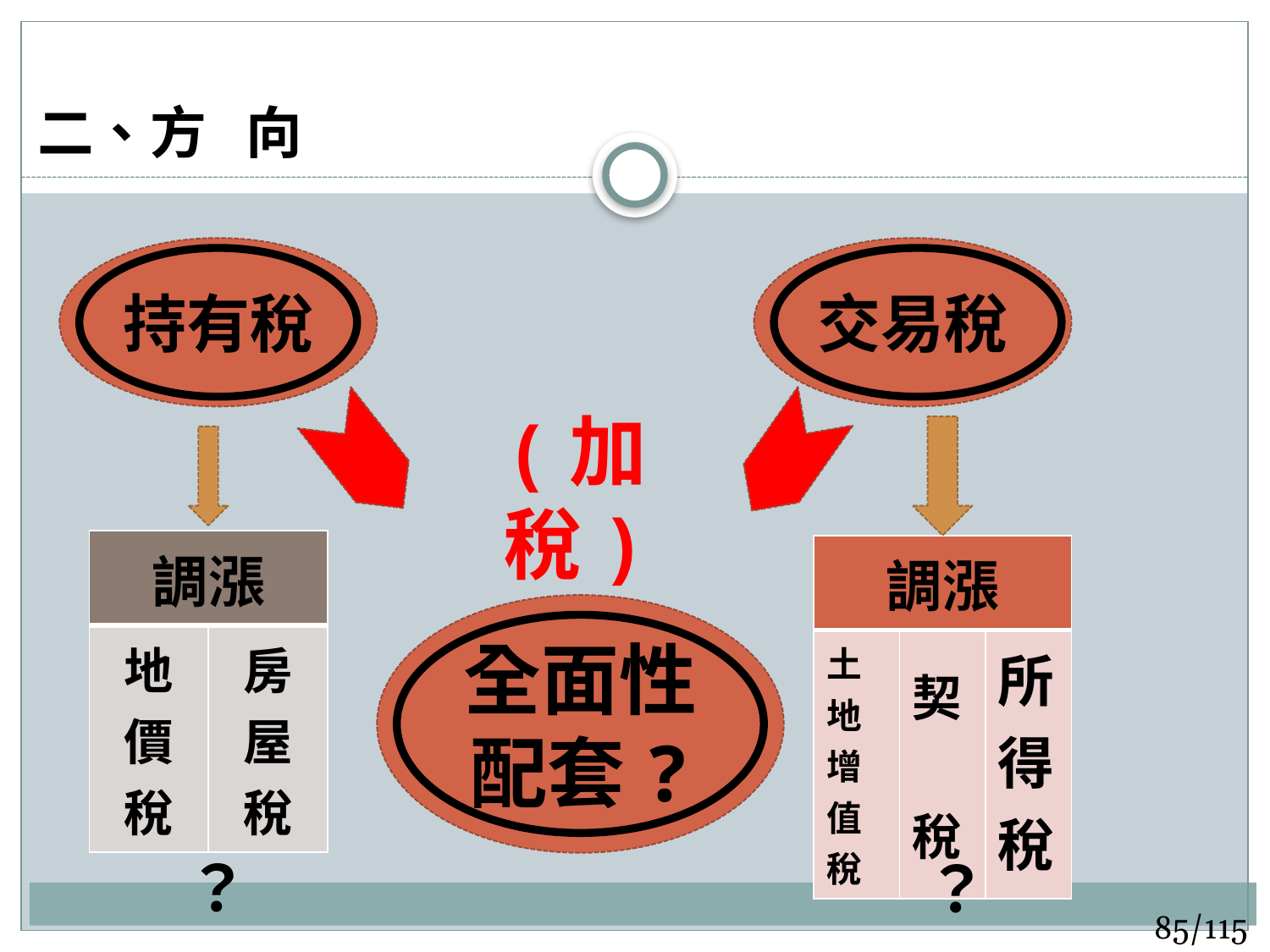

# 二、方   向
持有稅
交易稅

(加稅)

| 調漲 |  |
| --- | --- |
| 地 價 稅 | 房 屋 稅 |
| 調漲 |  |  |
| --- | --- | --- |
| 土 地 增 值 稅 | 契 稅 | 所得稅 |
全面性
配套?

？
？